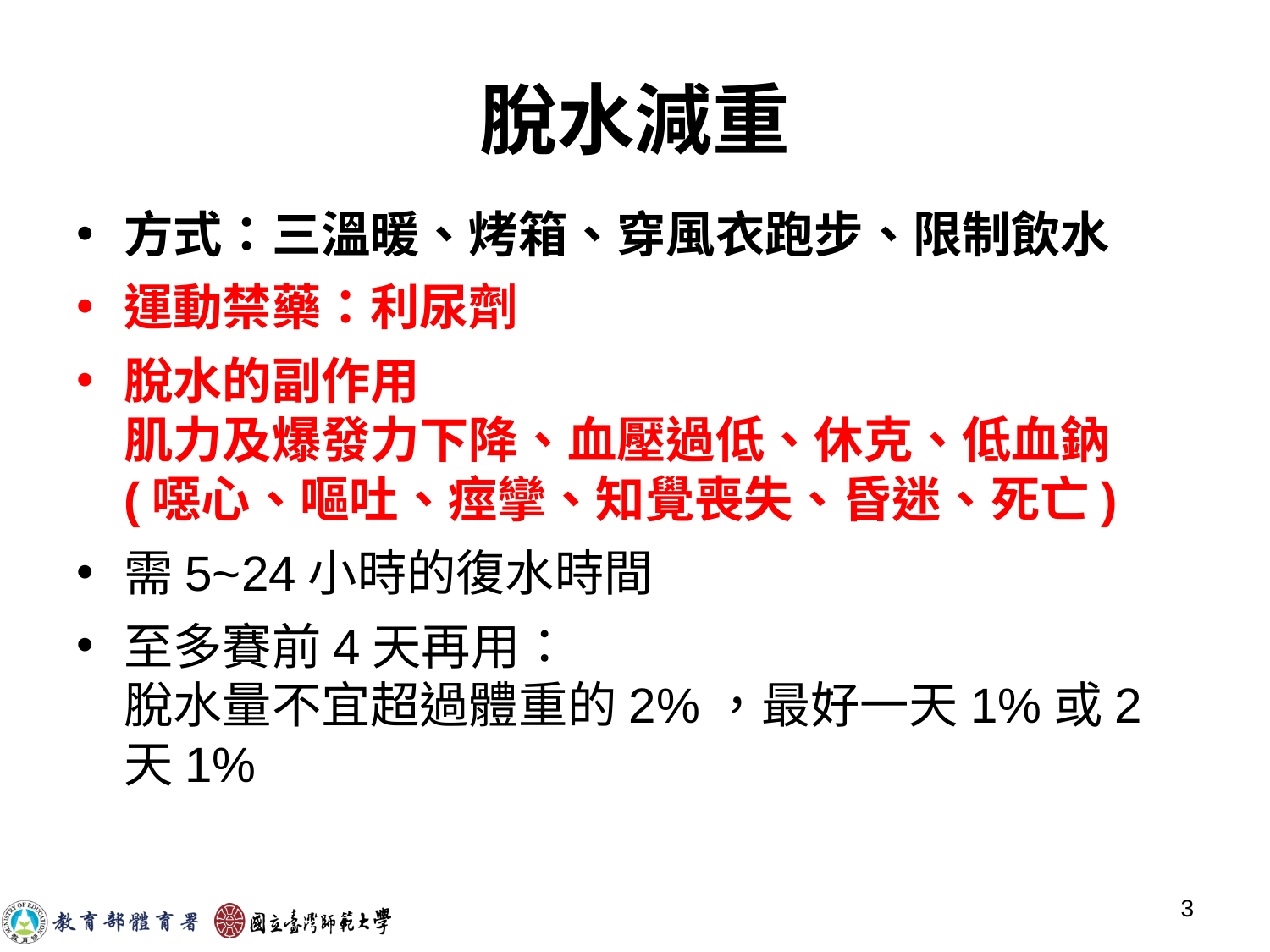

# 脫水減重
方式：三溫暖、烤箱、穿風衣跑步、限制飲水
運動禁藥：利尿劑
脫水的副作用
肌力及爆發力下降、血壓過低、休克、低血鈉(噁心、嘔吐、痙攣、知覺喪失、昏迷、死亡)
需5~24小時的復水時間
至多賽前4天再用：
脫水量不宜超過體重的2%，最好一天1%或2天1%
3